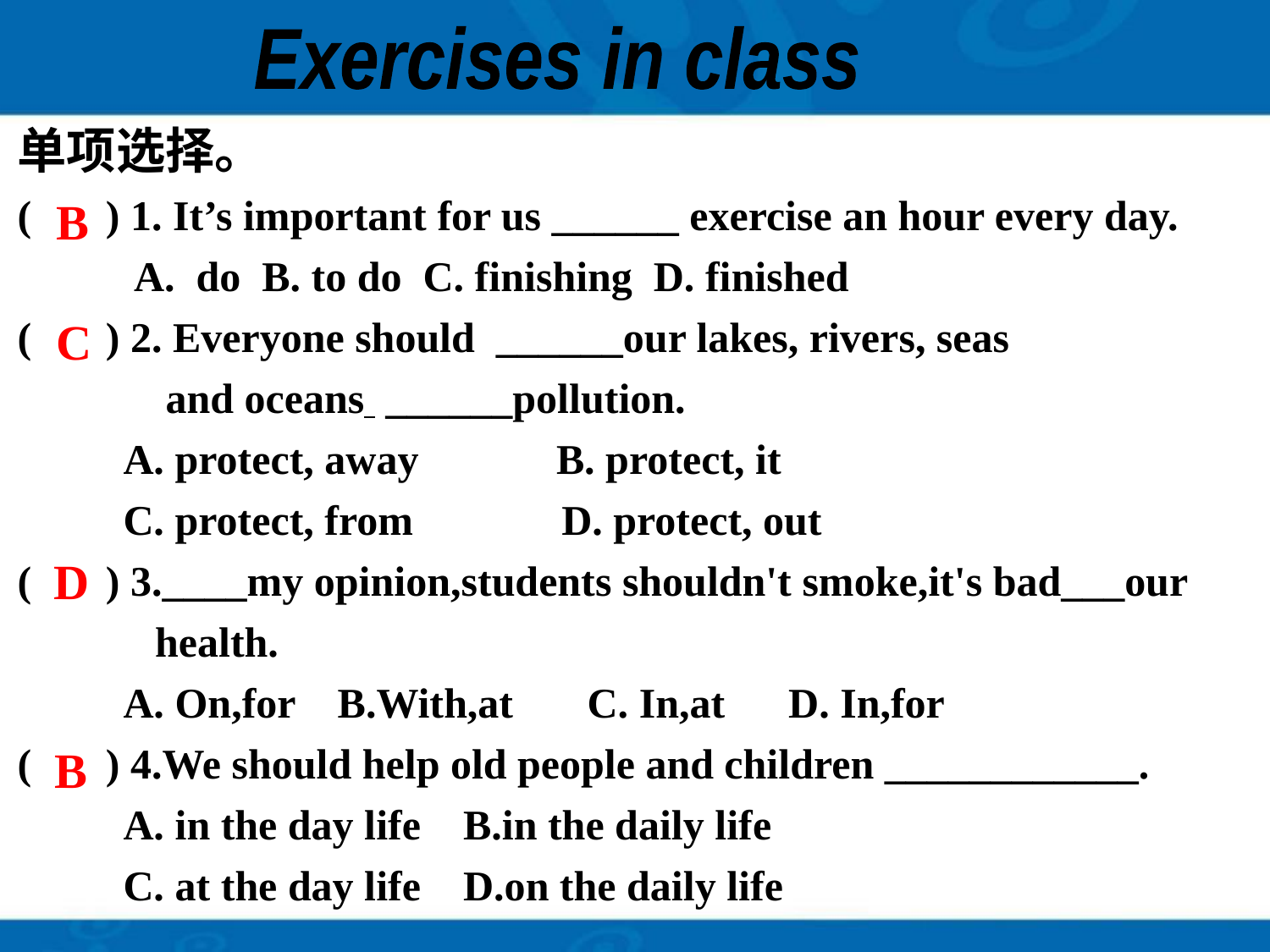

Exercises in class
单项选择。
(       ) 1. It’s important for us ______ exercise an hour every day.
           A.  do  B. to do  C. finishing  D. finished
(       ) 2. Everyone should  ______our lakes, rivers, seas
              and oceans  ______pollution.
          A. protect, away             B. protect, it
          C. protect, from              D. protect, out
(       ) 3.____my opinion,students shouldn't smoke,it's bad___our
             health.
          A. On,for    B.With,at       C. In,at      D. In,for
(       ) 4.We should help old people and children ____________.
          A. in the day life    B.in the daily life
          C. at the day life    D.on the daily life
B
C
D
B